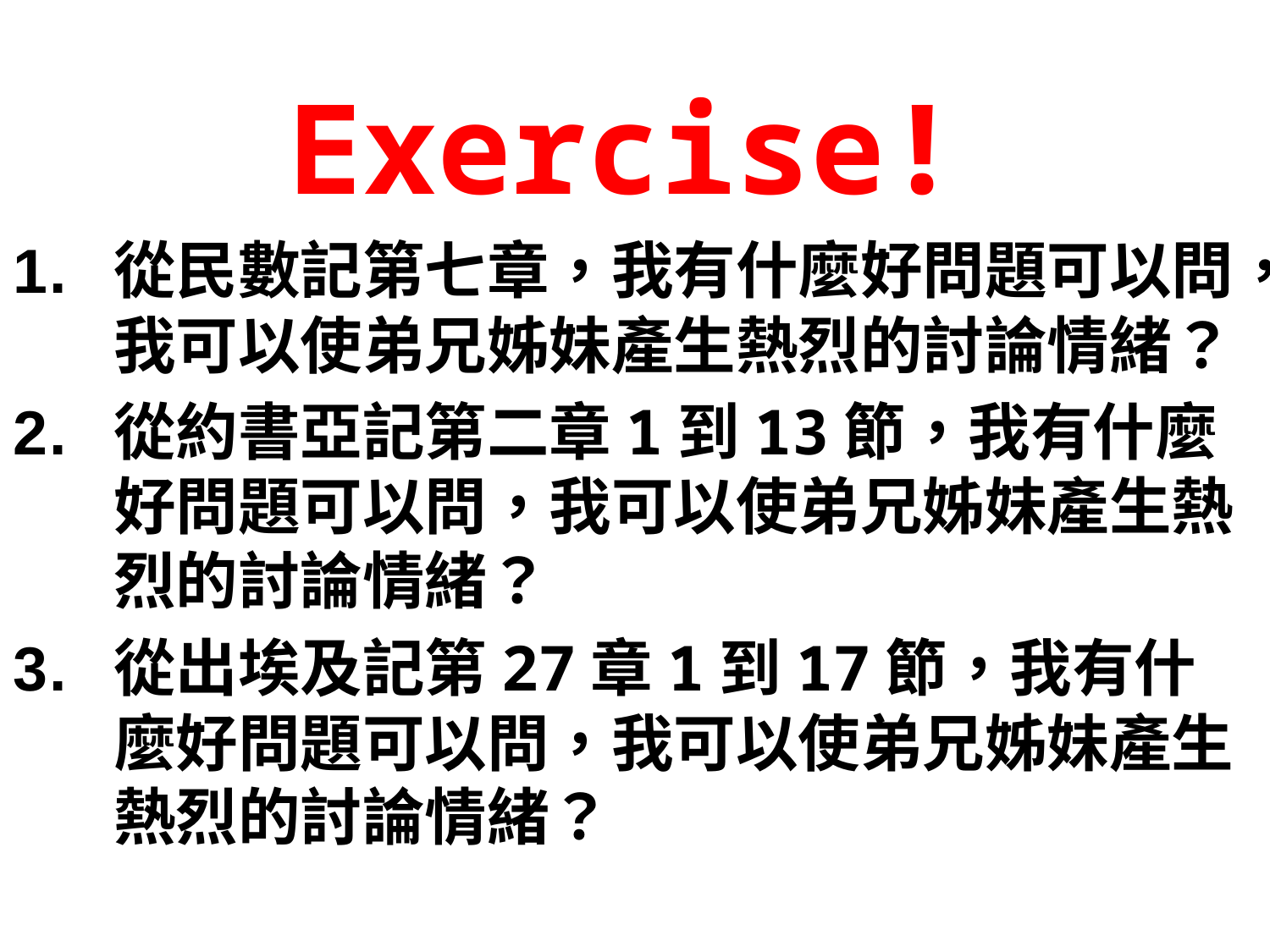

#
Exercise!
從民數記第七章，我有什麼好問題可以問，我可以使弟兄姊妹產生熱烈的討論情緒？
從約書亞記第二章1到13節，我有什麼好問題可以問，我可以使弟兄姊妹產生熱烈的討論情緒？
從出埃及記第27章1到17節，我有什麼好問題可以問，我可以使弟兄姊妹產生熱烈的討論情緒？